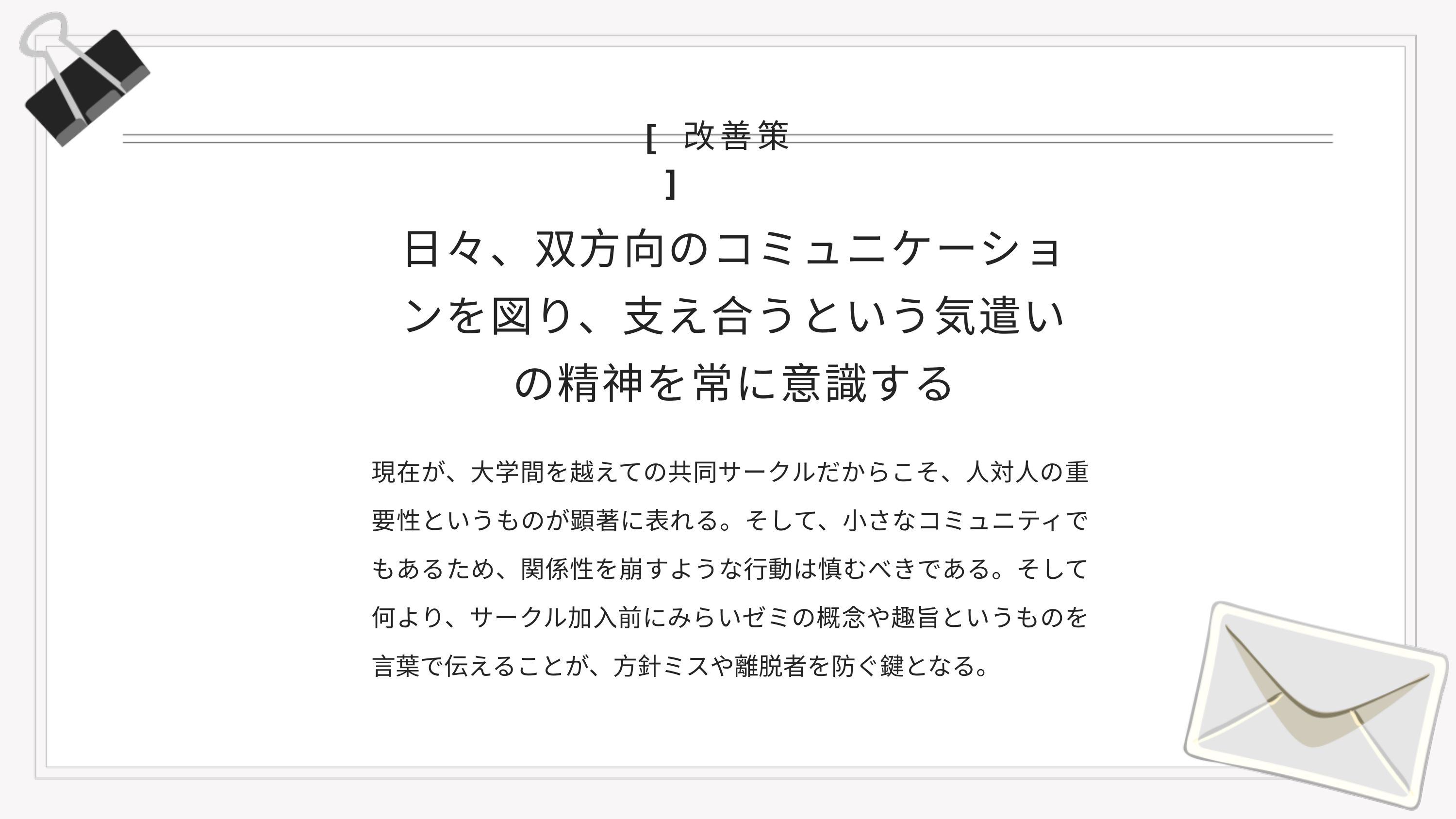

[ 改善策 ]
⽇々、双方向のコミュニケーションを図り、支え合うという気遣いの精神を常に意識する
現在が、⼤学間を越えての共同サークルだからこそ、人対人の重要性というものが顕著に表れる。そして、⼩さなコミュニティでもあるため、関係性を崩すような⾏動は慎むべきである。そして何より、サークル加入前にみらいゼミの概念や趣旨というものを言葉で伝えることが、方針ミスや離脱者を防ぐ鍵となる。